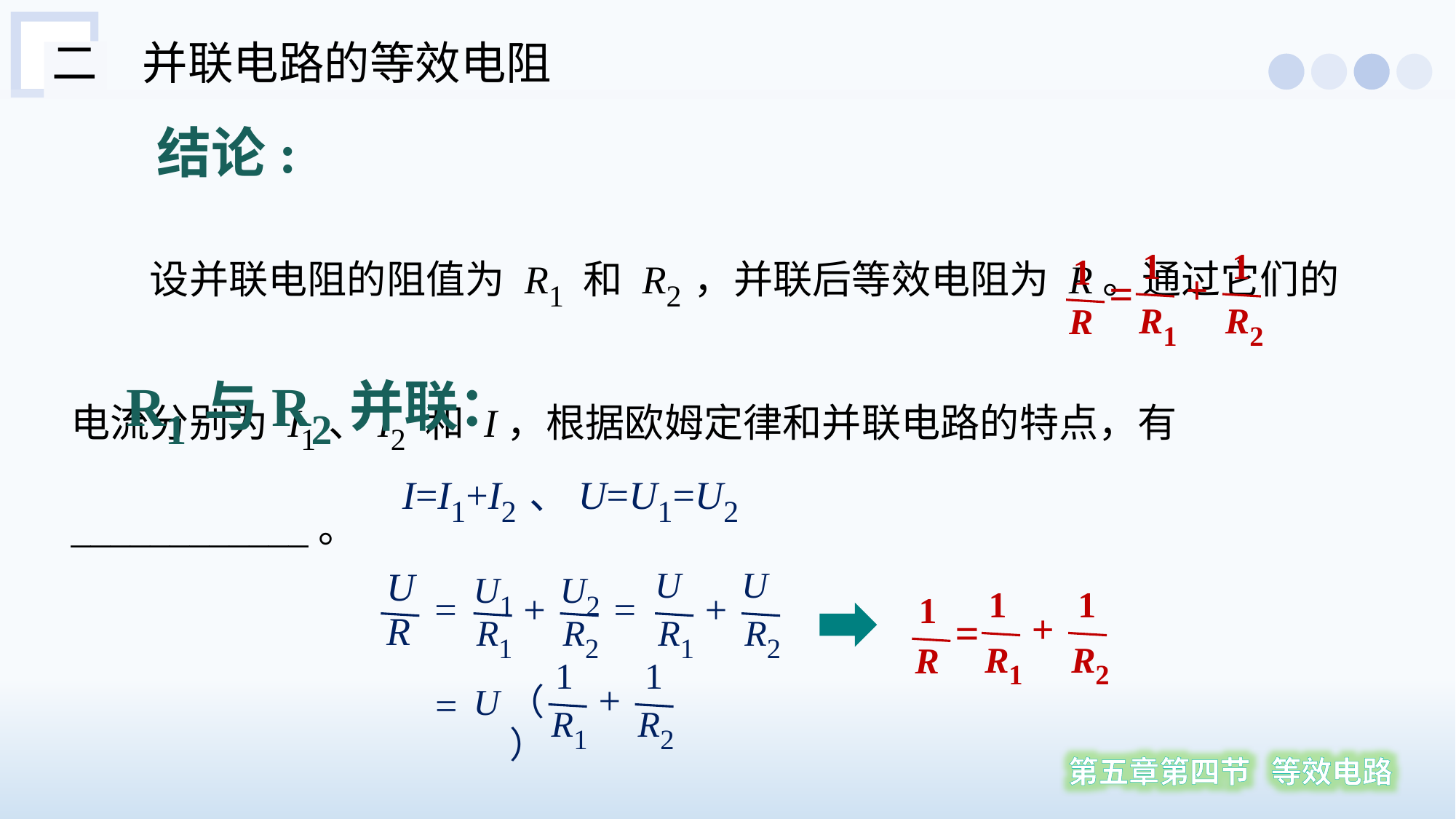

二　并联电路的等效电阻
结论:
　　设并联电阻的阻值为 R1 和 R2，并联后等效电阻为 R。通过它们的电流分别为 I1、I2 和 I，根据欧姆定律和并联电路的特点，有 ____________。
1
1
1
+
    =
R1
R2

R

R1与R2并联：
I=I1+I2、U=U1=U2
U
R

U1
R1

U2
R2

U
R1

U
R2

1
1
1
+
    =
R1
R2

R

=
+
=
+

1
1
+
R1
R2

=
U（　　　　）